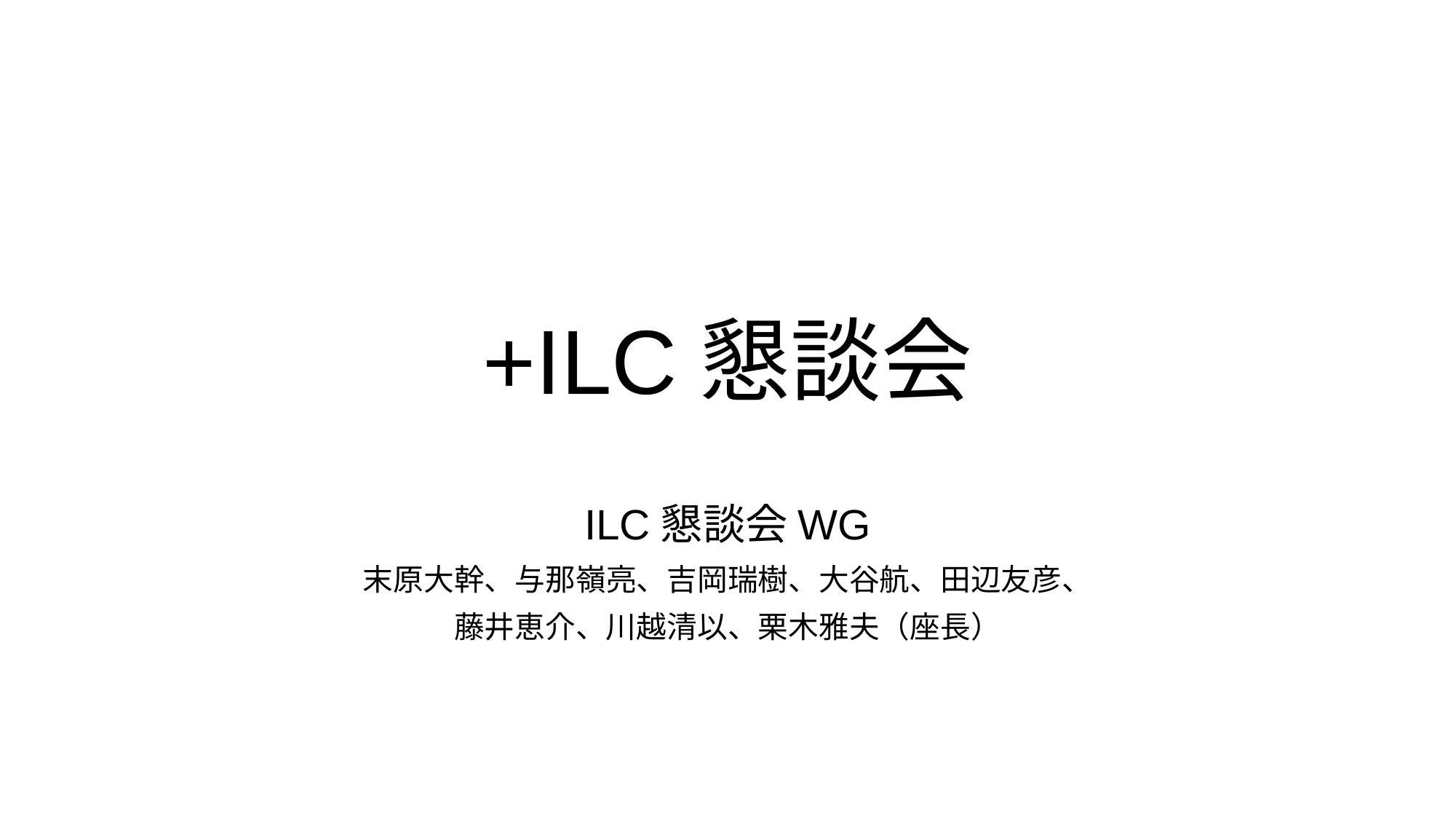

# +ILC懇談会
ILC懇談会WG
末原大幹、与那嶺亮、吉岡瑞樹、大谷航、田辺友彦、
藤井恵介、川越清以、栗木雅夫（座長）